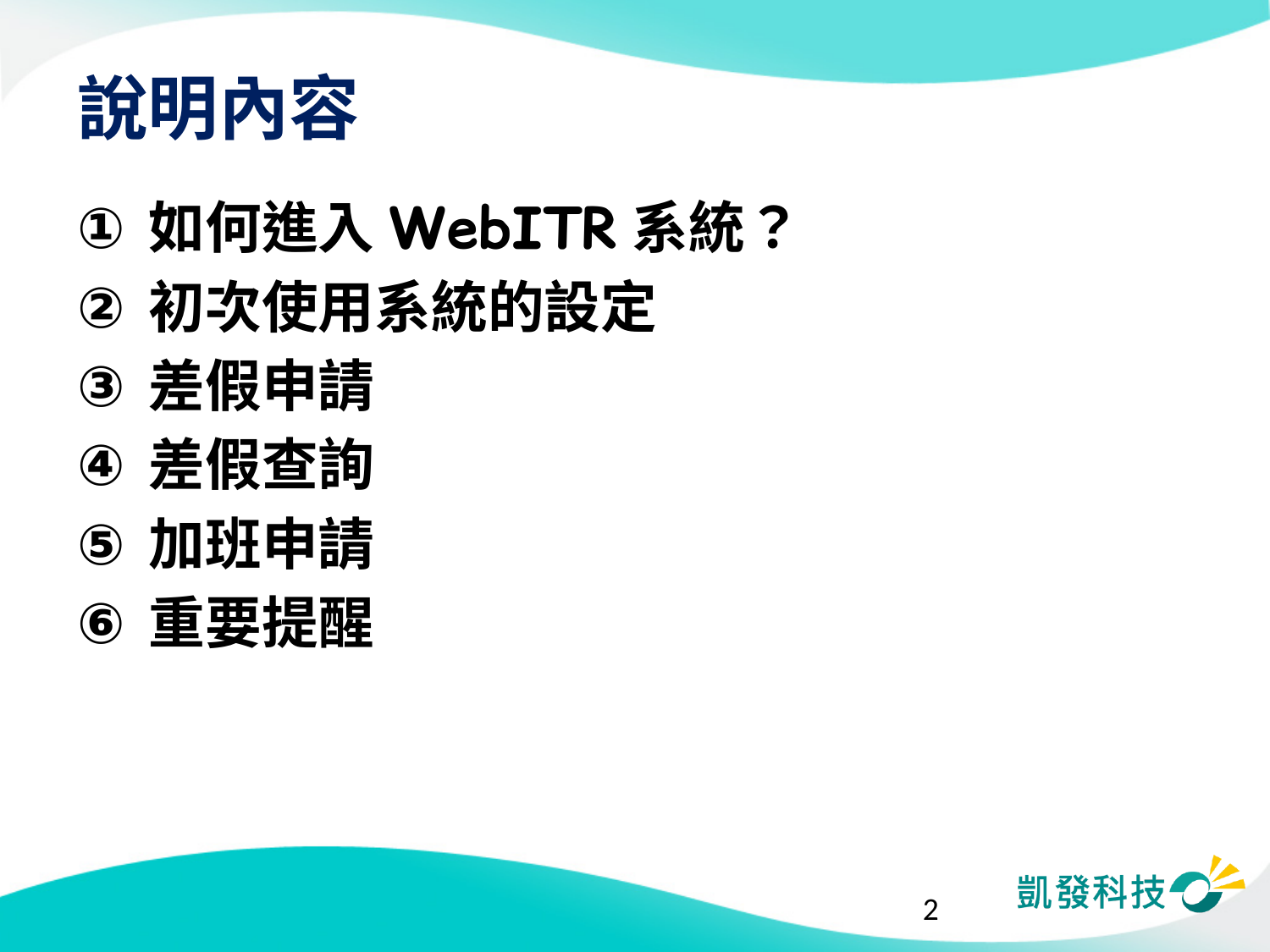

# 說明內容
如何進入WebITR系統？
初次使用系統的設定
差假申請
差假查詢
加班申請
重要提醒
2